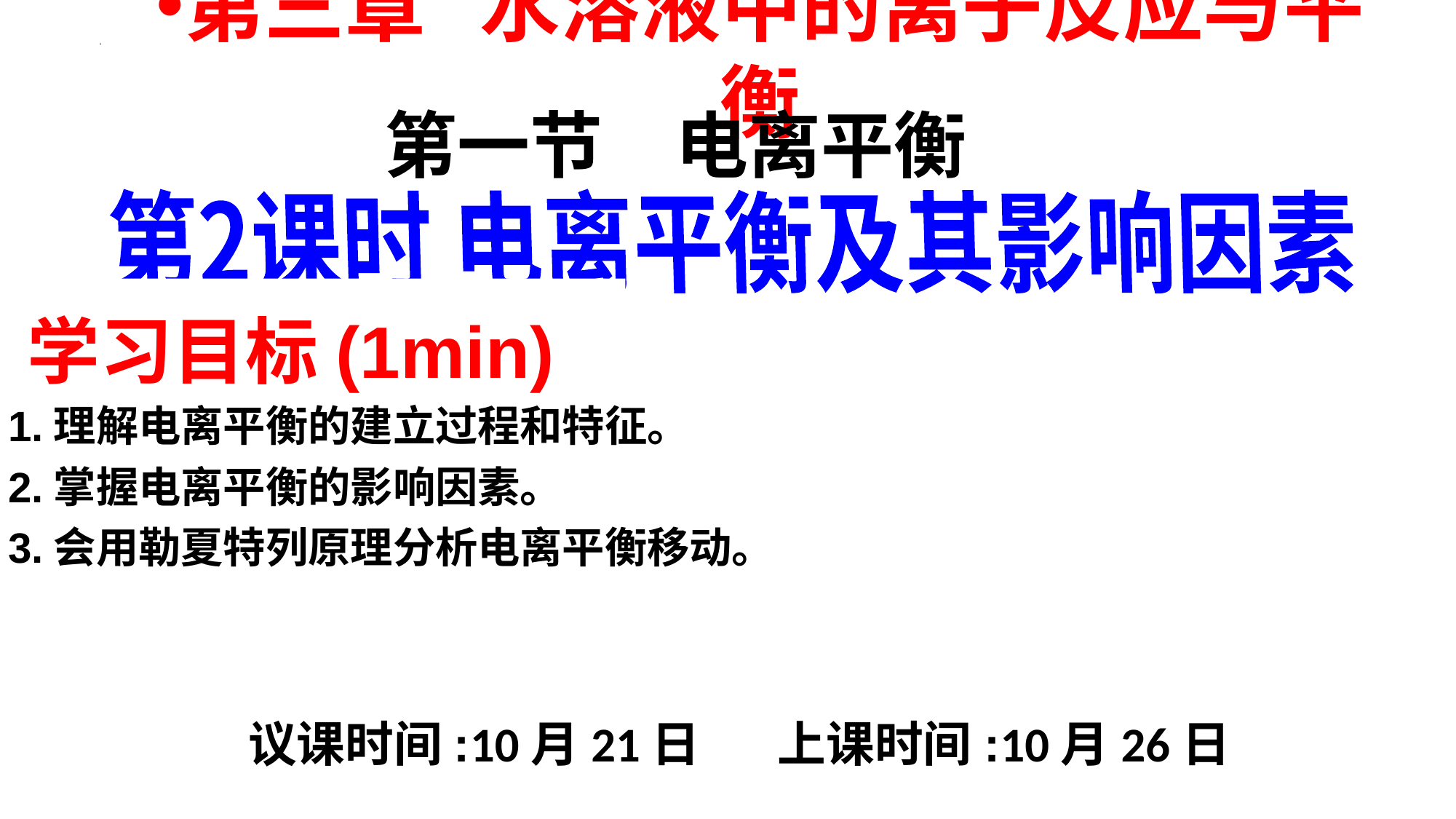

第三章   水溶液中的离子反应与平衡
第一节　电离平衡
第2课时 电离平衡及其影响因素

 学习目标(1min)
1.理解电离平衡的建立过程和特征。
2.掌握电离平衡的影响因素。
3.会用勒夏特列原理分析电离平衡移动。
议课时间:10月21日       上课时间:10月26日